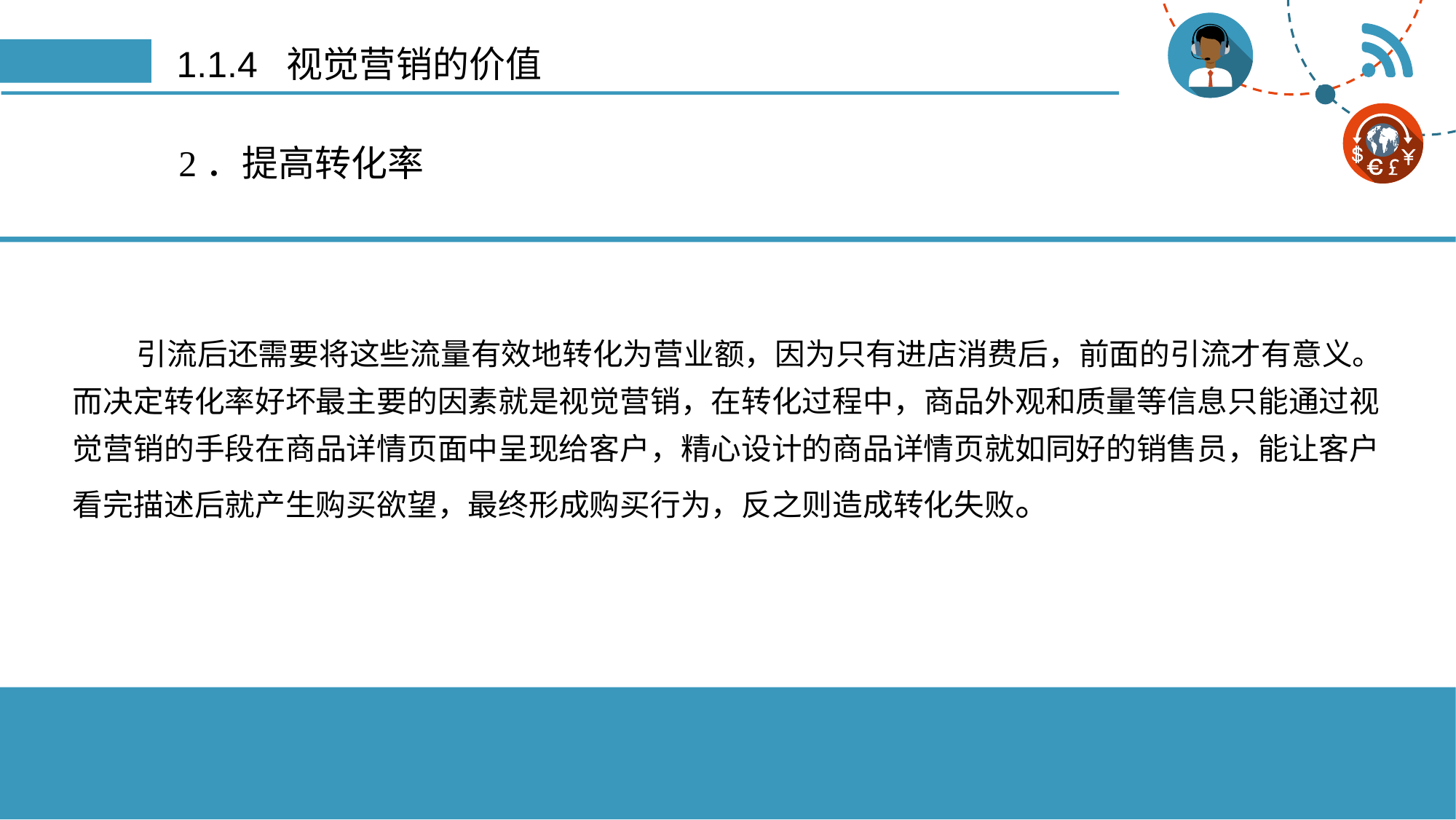

# 1.1.4  视觉营销的价值
2．提高转化率

引流后还需要将这些流量有效地转化为营业额，因为只有进店消费后，前面的引流才有意义。而决定转化率好坏最主要的因素就是视觉营销，在转化过程中，商品外观和质量等信息只能通过视觉营销的手段在商品详情页面中呈现给客户，精心设计的商品详情页就如同好的销售员，能让客户看完描述后就产生购买欲望，最终形成购买行为，反之则造成转化失败。